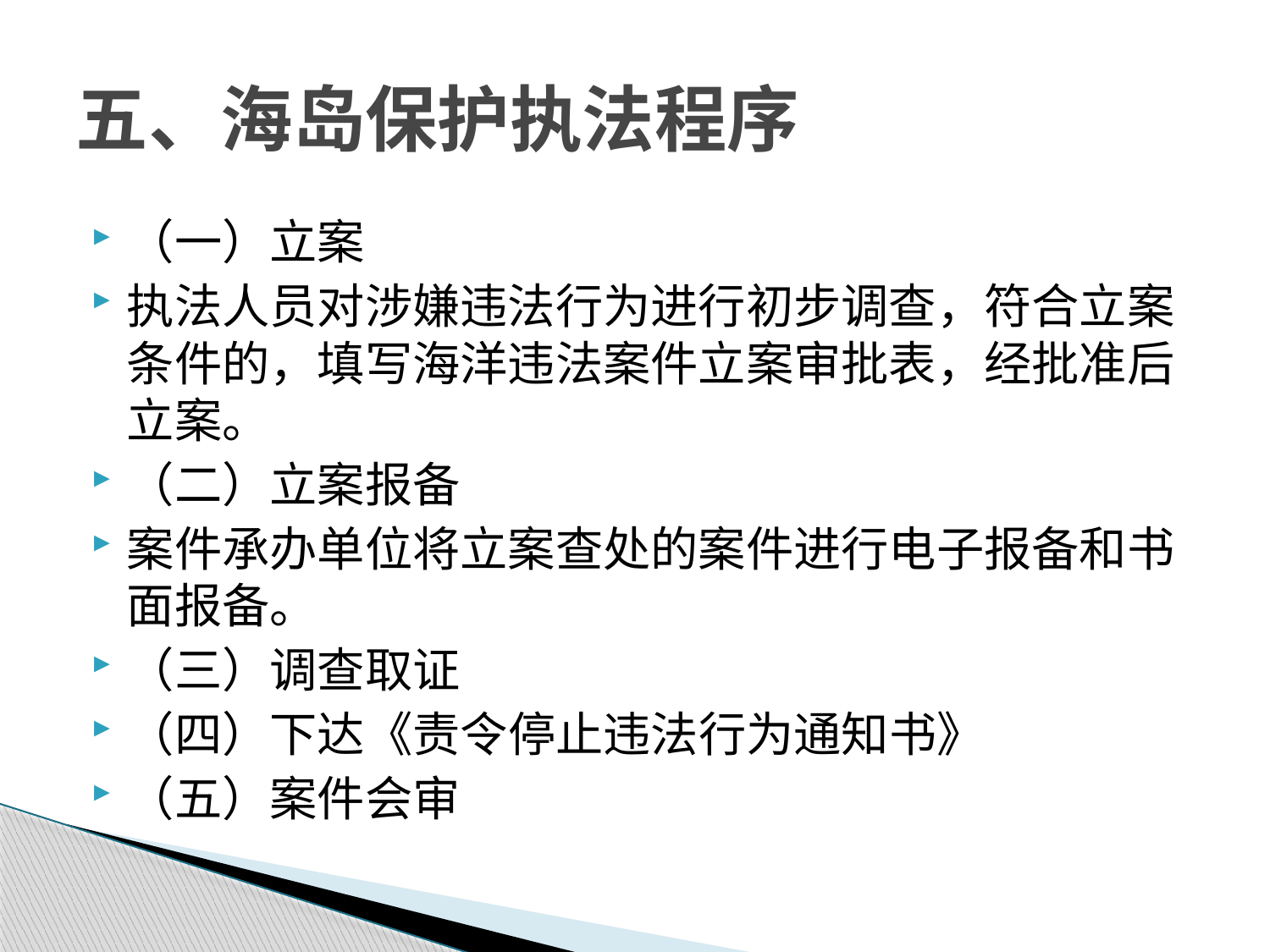

# 五、海岛保护执法程序
（一）立案
执法人员对涉嫌违法行为进行初步调查，符合立案条件的，填写海洋违法案件立案审批表，经批准后立案。
（二）立案报备
案件承办单位将立案查处的案件进行电子报备和书面报备。
（三）调查取证
（四）下达《责令停止违法行为通知书》
（五）案件会审